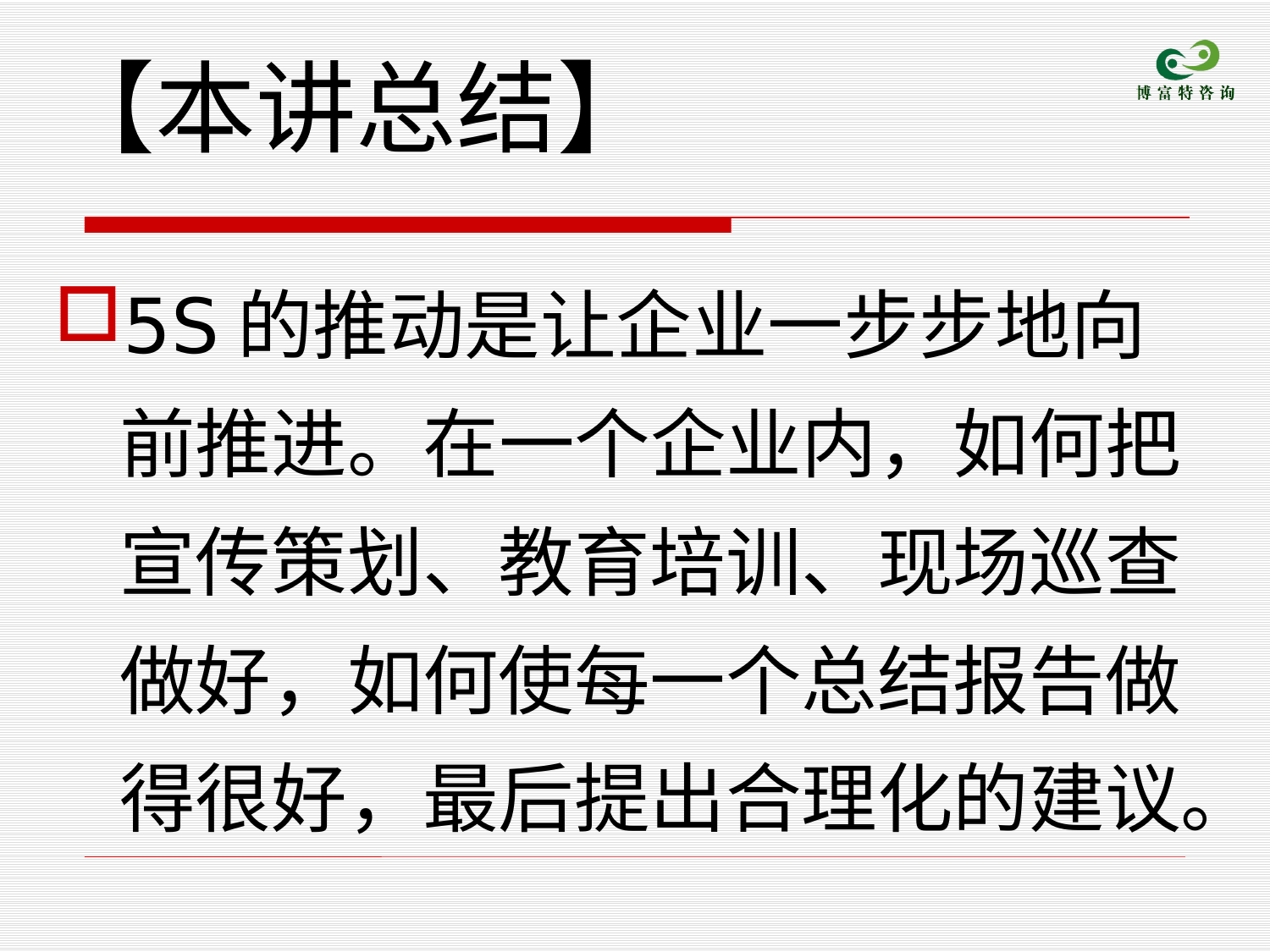

# 【本讲总结】
5S的推动是让企业一步步地向前推进。在一个企业内，如何把宣传策划、教育培训、现场巡查做好，如何使每一个总结报告做得很好，最后提出合理化的建议。
403